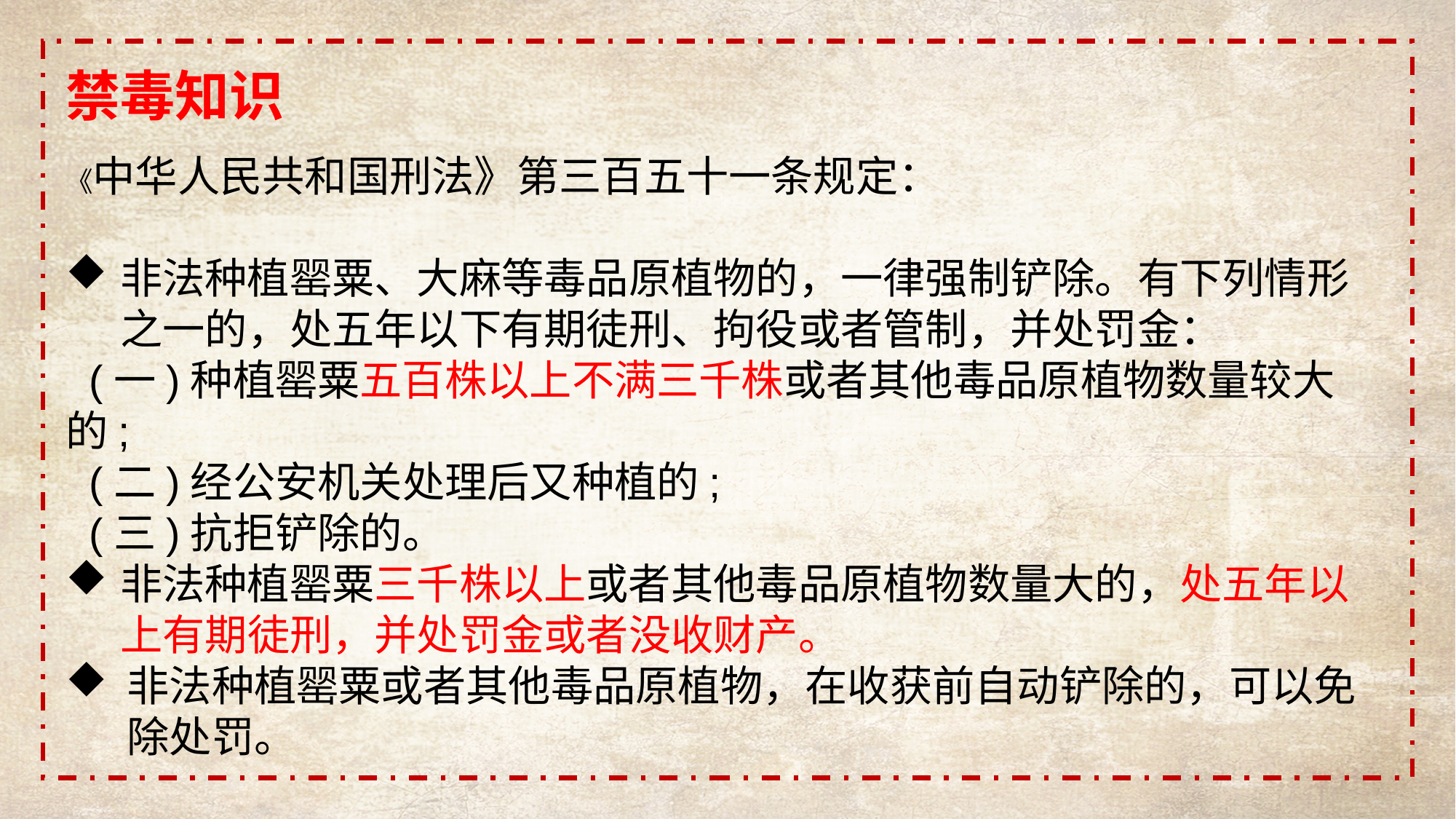

禁毒知识
《中华人民共和国刑法》第三百五十一条规定：

非法种植罂粟、大麻等毒品原植物的，一律强制铲除。有下列情形之一的，处五年以下有期徒刑、拘役或者管制，并处罚金：
  (一)种植罂粟五百株以上不满三千株或者其他毒品原植物数量较大的;
  (二)经公安机关处理后又种植的;
  (三)抗拒铲除的。
非法种植罂粟三千株以上或者其他毒品原植物数量大的，处五年以上有期徒刑，并处罚金或者没收财产。
非法种植罂粟或者其他毒品原植物，在收获前自动铲除的，可以免除处罚。